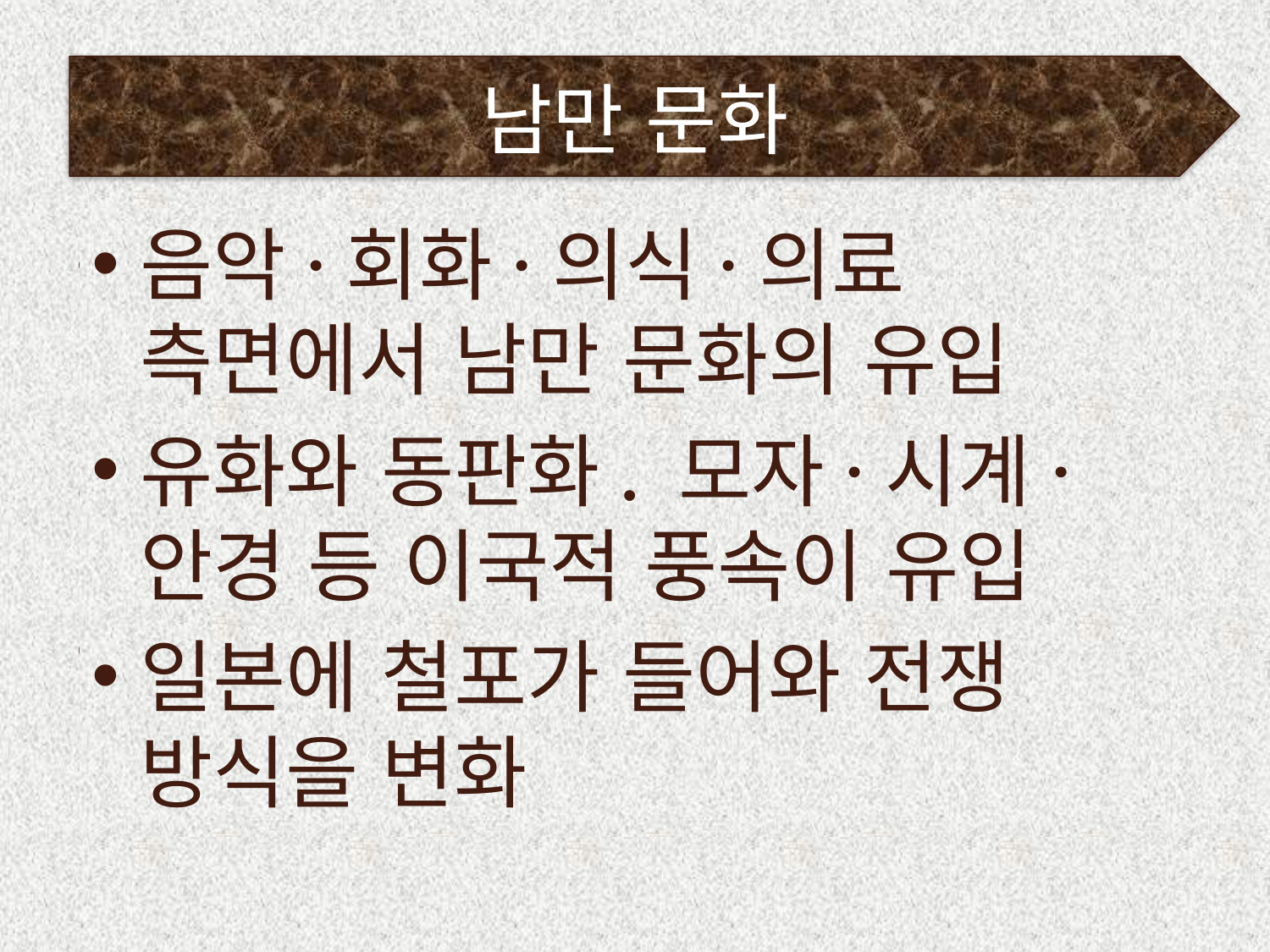

# 남만 문화

음악·회화·의식·의료 측면에서 남만 문화의 유입
유화와 동판화. 모자·시계·안경 등 이국적 풍속이 유입
일본에 철포가 들어와 전쟁 방식을 변화

아즈치·모모야마 시대를 전후하여 스페인과 포르투갈 등의 서양 문화가 유입되는데, 이를 남만 문화라고 한다.
천문학·의학·항해술·지리학 등 실용적인 지식이 유입
크리스트 유입의 문제점과 그들의 영토적 야심을 경계
                                     ⊙ 금교령을 실시